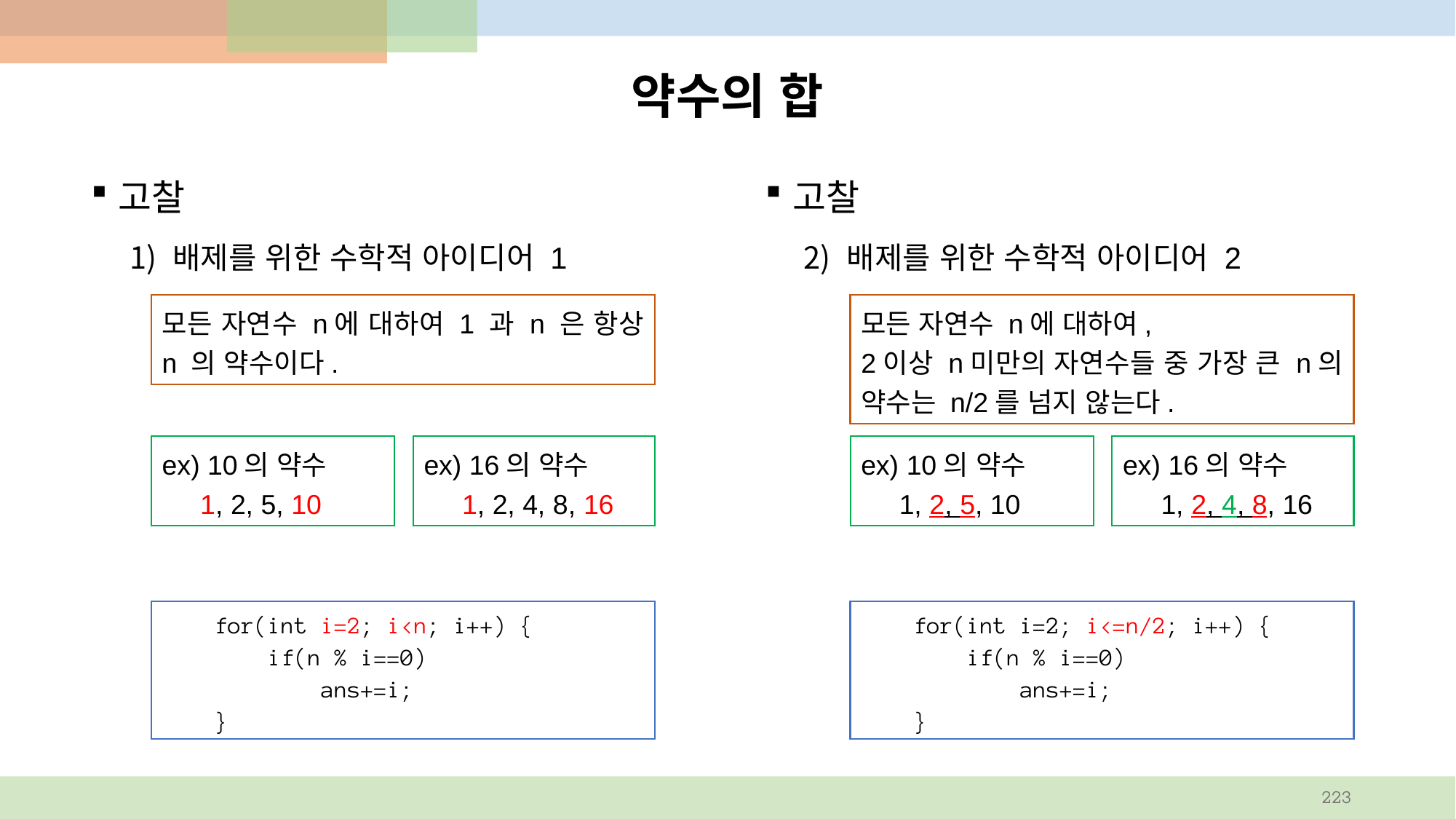

# 약수의 합
고찰
배제를 위한 수학적 아이디어 2

고찰
배제를 위한 수학적 아이디어 1

모든 자연수 n에 대하여 1 과 n 은 항상 n 의 약수이다.
모든 자연수 n에 대하여,
2이상 n미만의 자연수들 중 가장 큰 n의 약수는 n/2를 넘지 않는다.
ex) 10의 약수
     1, 2, 5, 10
ex) 16의 약수
     1, 2, 4, 8, 16
ex) 10의 약수
     1, 2, 5, 10
ex) 16의 약수
     1, 2, 4, 8, 16
    for(int i=2; i<n; i++) {
        if(n % i==0)
            ans+=i;
    }
    for(int i=2; i<=n/2; i++) {
        if(n % i==0)
            ans+=i;
    }
223